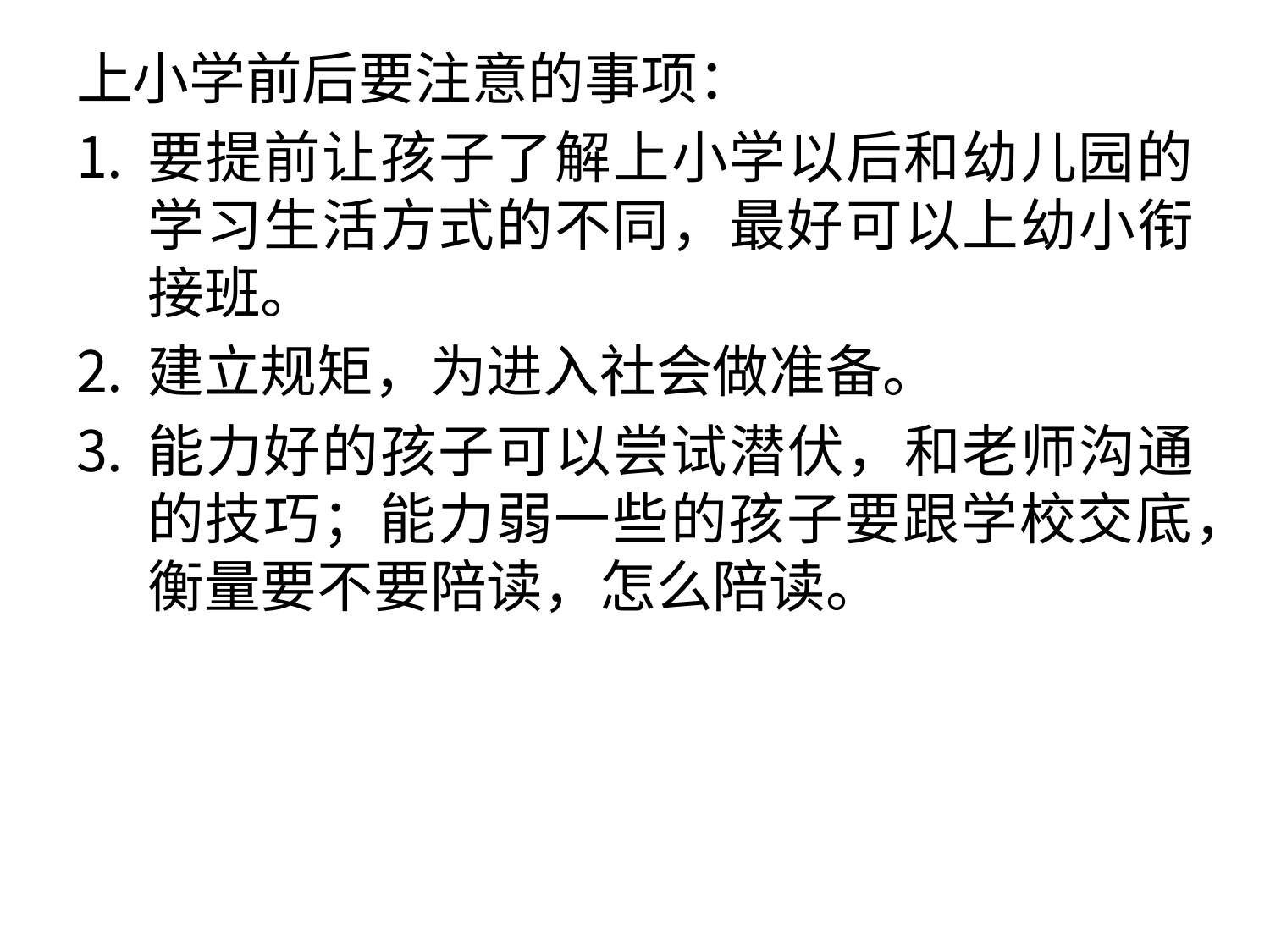

上小学前后要注意的事项：
要提前让孩子了解上小学以后和幼儿园的学习生活方式的不同，最好可以上幼小衔接班。
建立规矩，为进入社会做准备。
能力好的孩子可以尝试潜伏，和老师沟通的技巧；能力弱一些的孩子要跟学校交底，衡量要不要陪读，怎么陪读。